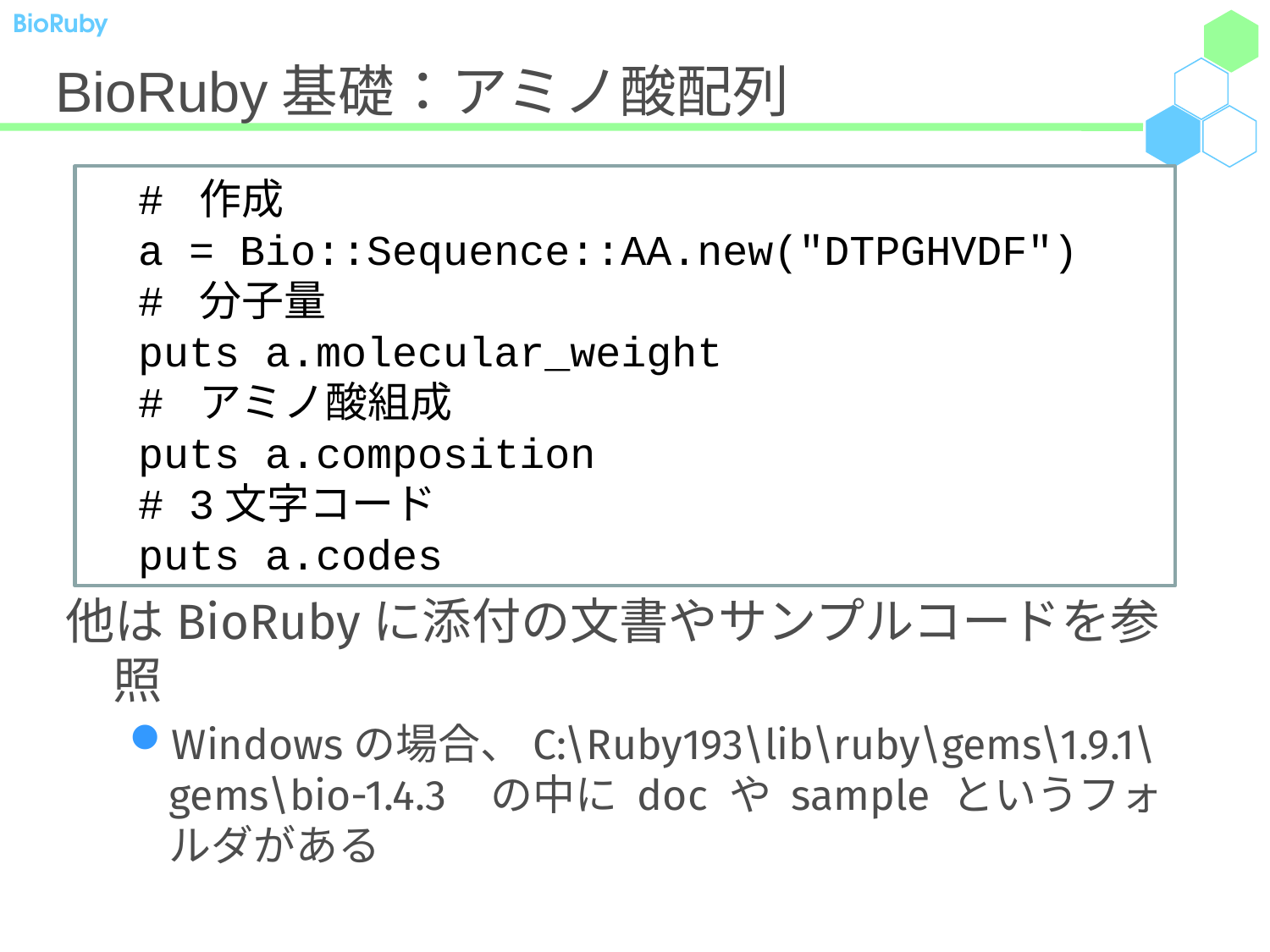

# BioRuby基礎：アミノ酸配列
  # 作成
  a = Bio::Sequence::AA.new("DTPGHVDF")
  # 分子量
  puts a.molecular_weight
  # アミノ酸組成
  puts a.composition
  # 3文字コード
  puts a.codes

他はBioRubyに添付の文書やサンプルコードを参照
Windowsの場合、C:\Ruby193\lib\ruby\gems\1.9.1\gems\bio-1.4.3   の中に doc や sample というフォルダがある